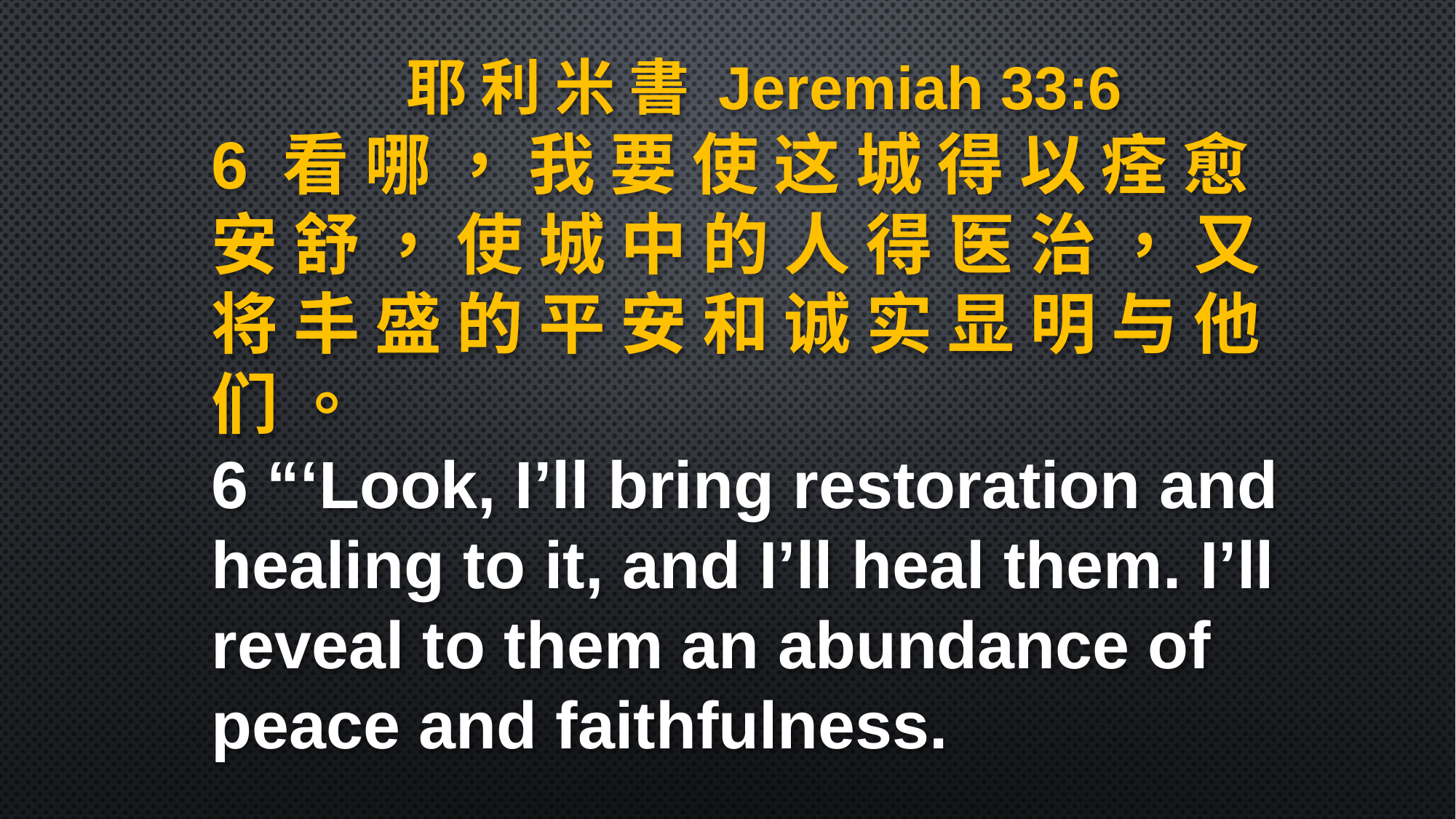

耶 利 米 書 Jeremiah 33:6
6 看 哪 ， 我 要 使 这 城 得 以 痊 愈 安 舒 ， 使 城 中 的 人 得 医 治 ， 又 将 丰 盛 的 平 安 和 诚 实 显 明 与 他 们 。
6 “‘Look, I’ll bring restoration and healing to it, and I’ll heal them. I’ll reveal to them an abundance of peace and faithfulness.